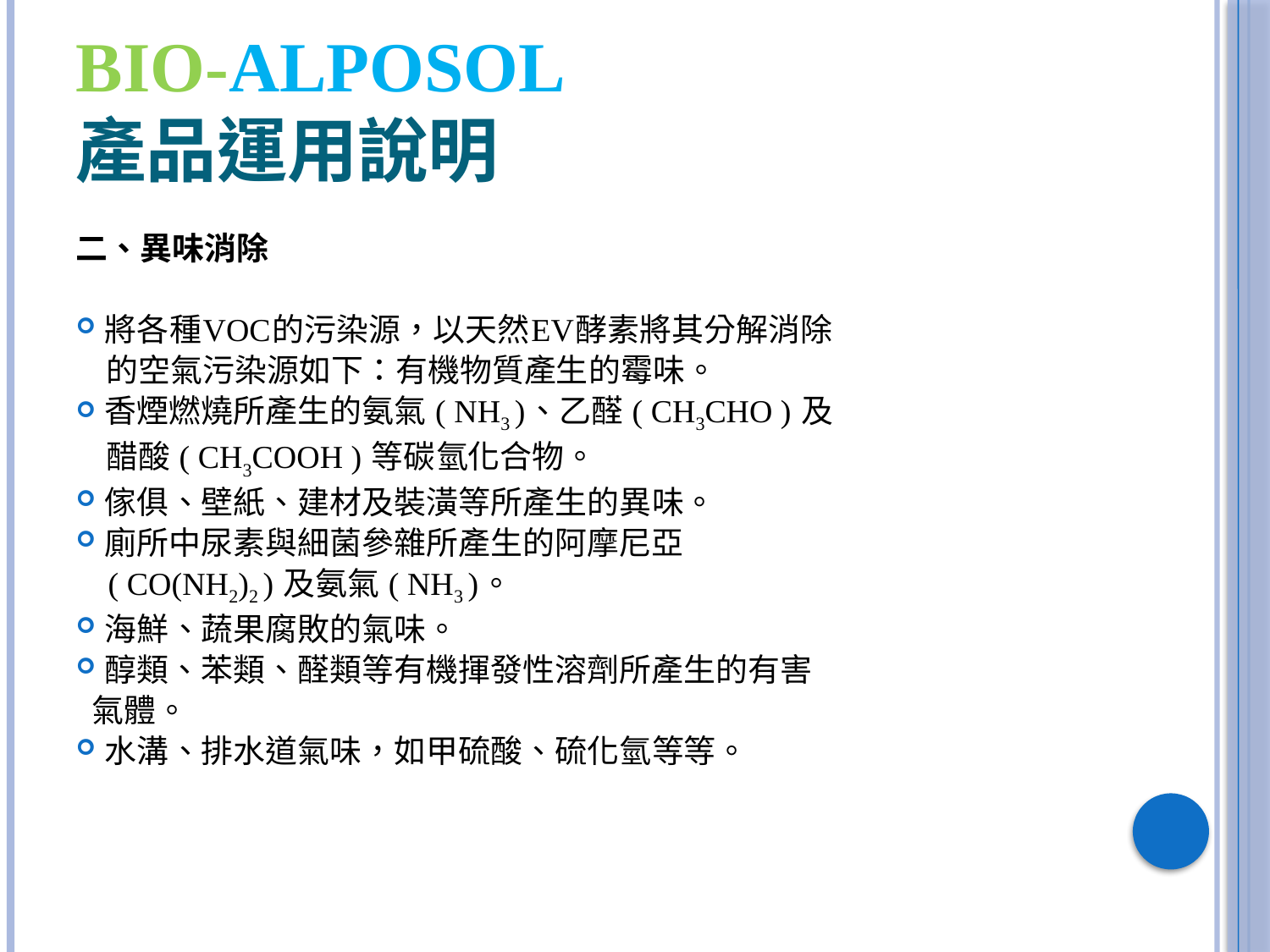

# BIO-ALPOSOL 產品運用說明
二、異味消除

將各種VOC的污染源，以天然EV酵素將其分解消除
    的空氣污染源如下：有機物質產生的霉味。
香煙燃燒所產生的氨氣 ( NH3 )、乙醛 ( CH3CHO ) 及
    醋酸 ( CH3COOH ) 等碳氫化合物。
傢俱、壁紙、建材及裝潢等所產生的異味。
廁所中尿素與細菌參雜所產生的阿摩尼亞
    ( CO(NH2)2 ) 及氨氣 ( NH3 )。
海鮮、蔬果腐敗的氣味。
醇類、苯類、醛類等有機揮發性溶劑所產生的有害
  氣體。
水溝、排水道氣味，如甲硫酸、硫化氫等等。